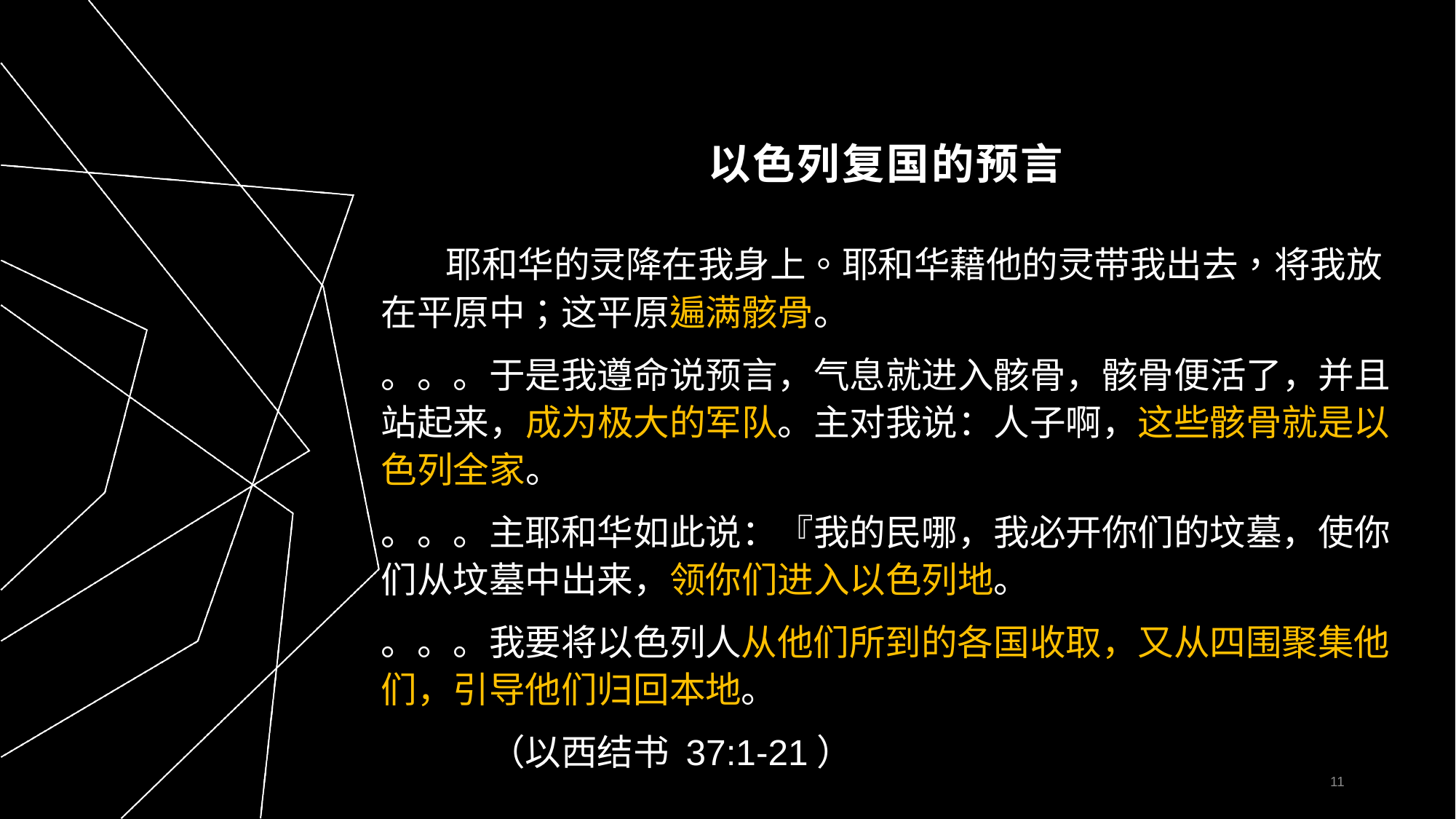

# 以色列复国的预言
       耶和华的灵降在我身上。耶和华藉他的灵带我出去，将我放在平原中；这平原遍满骸骨。
。。。于是我遵命说预言，气息就进入骸骨，骸骨便活了，并且站起来，成为极大的军队。主对我说：人子啊，这些骸骨就是以色列全家。
。。。主耶和华如此说：『我的民哪，我必开你们的坟墓，使你们从坟墓中出来，领你们进入以色列地。
。。。我要将以色列人从他们所到的各国收取，又从四围聚集他们，引导他们归回本地。
					（以西结书 37:1-21）
11